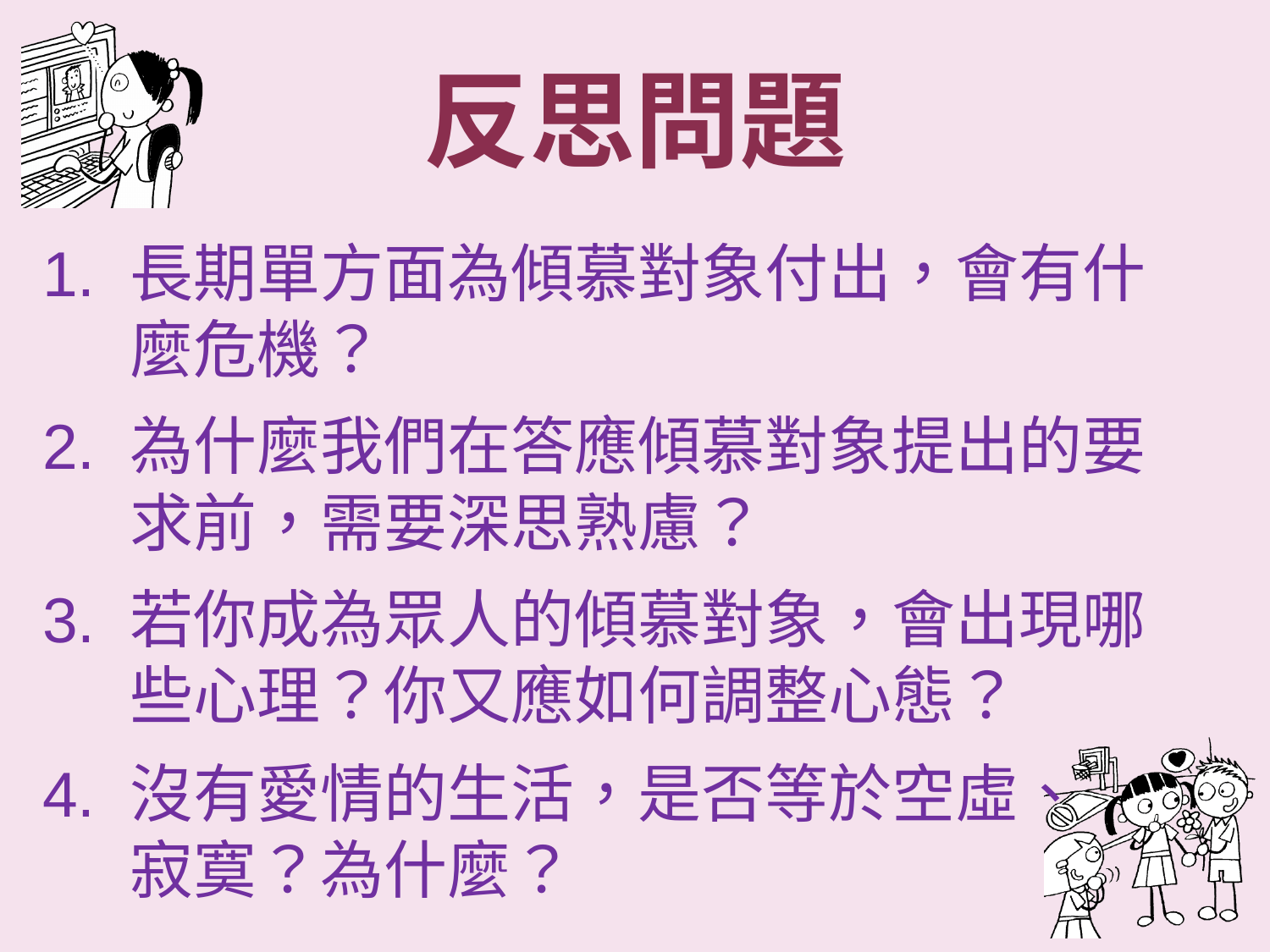

反思問題
長期單方面為傾慕對象付出，會有什麼危機？
為什麼我們在答應傾慕對象提出的要求前，需要深思熟慮？
若你成為眾人的傾慕對象，會出現哪些心理？你又應如何調整心態？
沒有愛情的生活，是否等於空虛、
寂寞？為什麼？